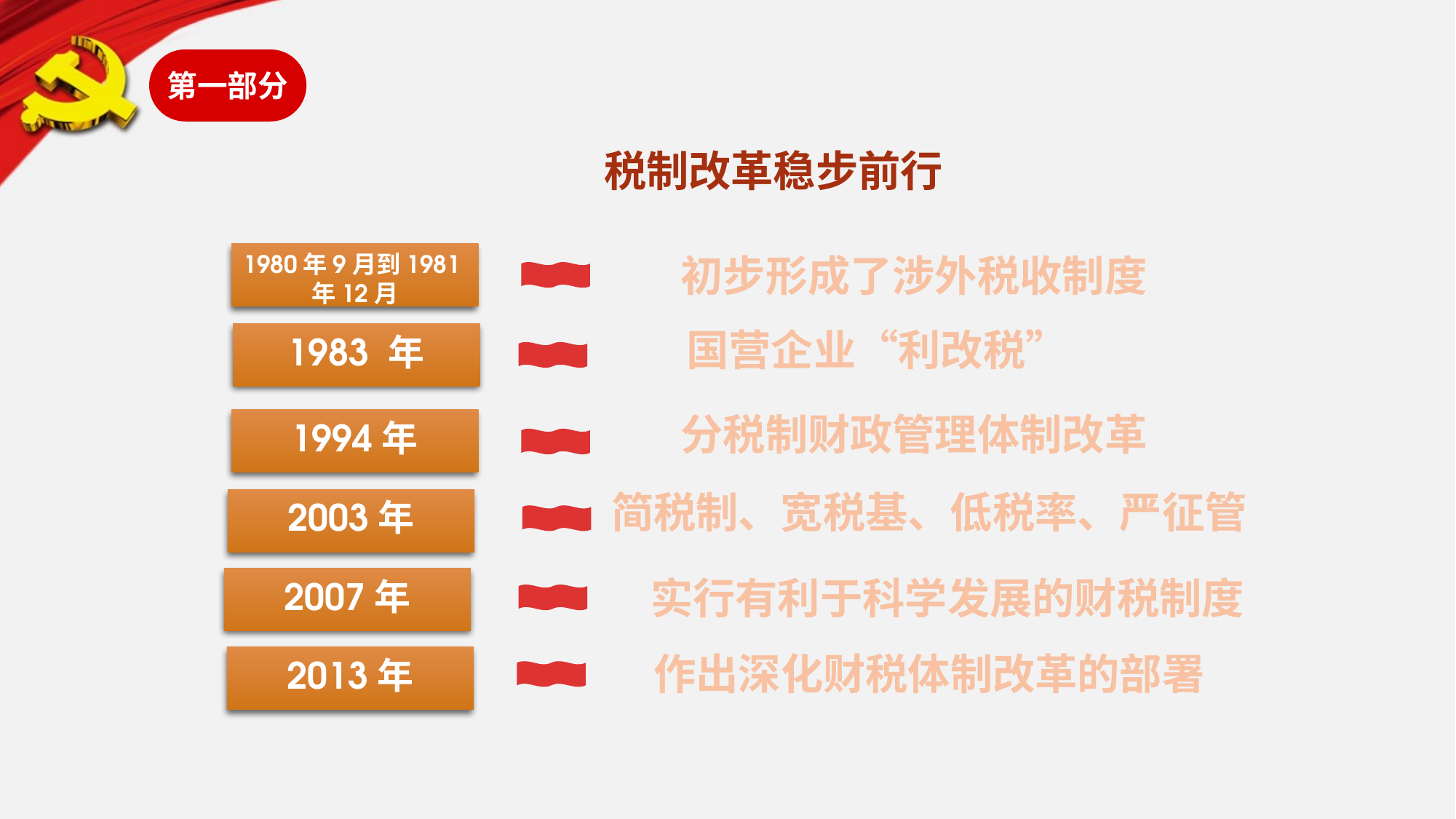

第一部分
税制改革稳步前行
1980年9月到1981年12月
初步形成了涉外税收制度

国营企业“利改税”
1983 年

分税制财政管理体制改革
1994年

简税制、宽税基、低税率、严征管
2003年

实行有利于科学发展的财税制度
2007年

作出深化财税体制改革的部署
2013年